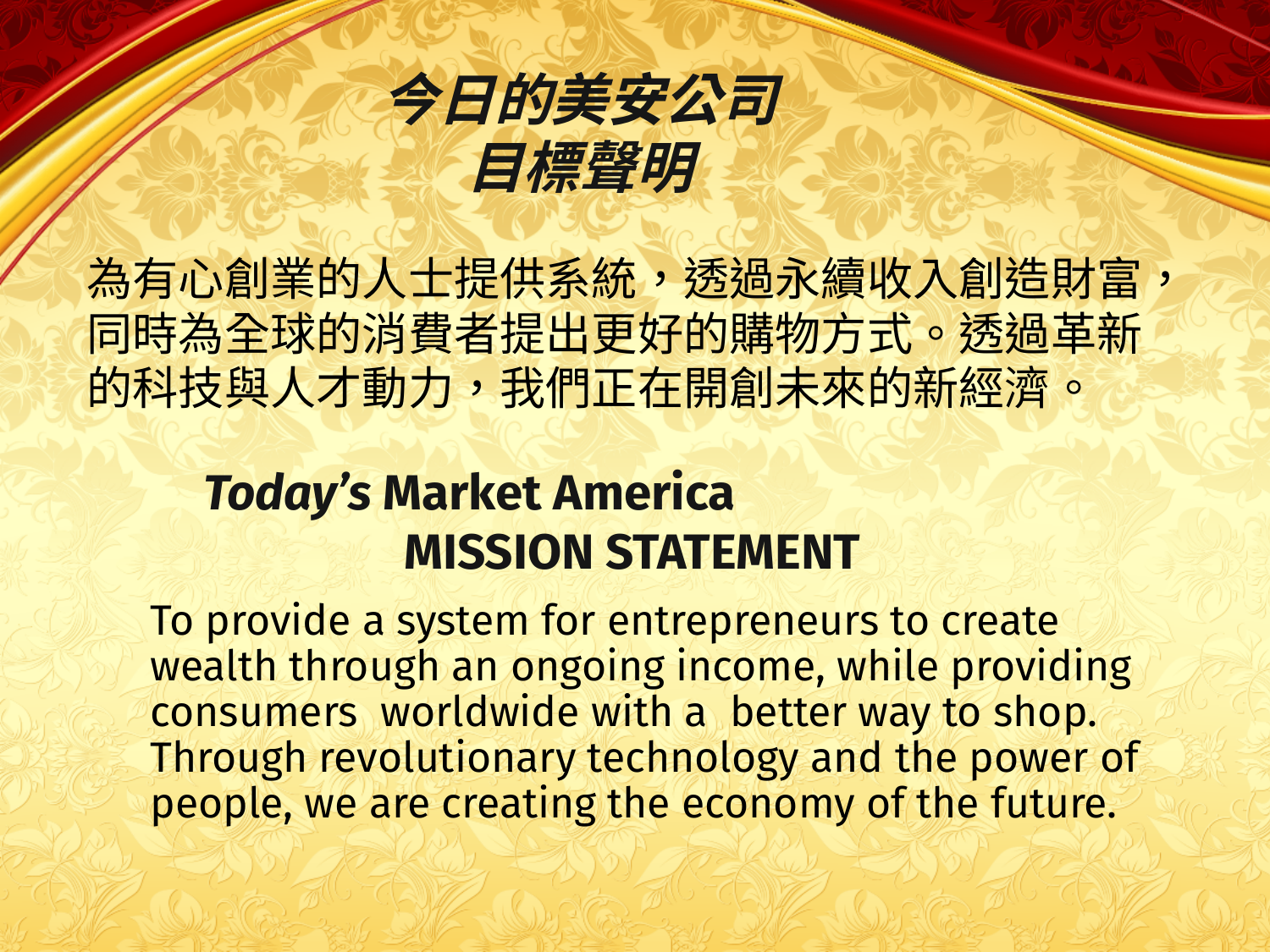

今日的美安公司
目標聲明
為有心創業的人士提供系統，透過永續收入創造財富，同時為全球的消費者提出更好的購物方式。透過革新的科技與人才動力，我們正在開創未來的新經濟。
# Today’s Market America                             MISSION STATEMENT
To provide a system for entrepreneurs to create wealth through an ongoing income, while providing consumers  worldwide with a  better way to shop. Through revolutionary technology and the power of people, we are creating the economy of the future.